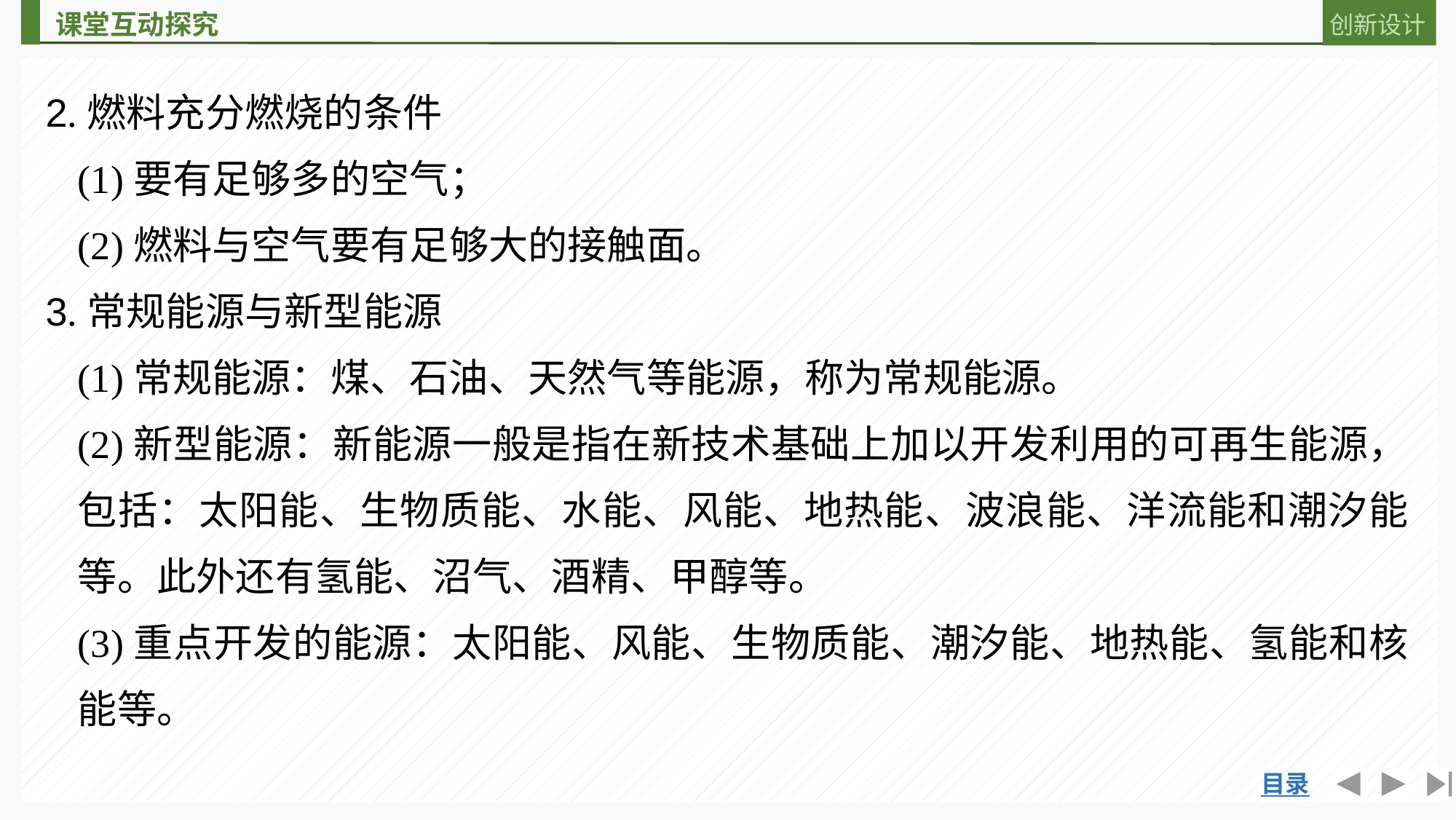

2.燃料充分燃烧的条件
	(1)要有足够多的空气；
	(2)燃料与空气要有足够大的接触面。
3.常规能源与新型能源
	(1)常规能源：煤、石油、天然气等能源，称为常规能源。
	(2)新型能源：新能源一般是指在新技术基础上加以开发利用的可再生能源，包括：太阳能、生物质能、水能、风能、地热能、波浪能、洋流能和潮汐能等。此外还有氢能、沼气、酒精、甲醇等。
	(3)重点开发的能源：太阳能、风能、生物质能、潮汐能、地热能、氢能和核能等。